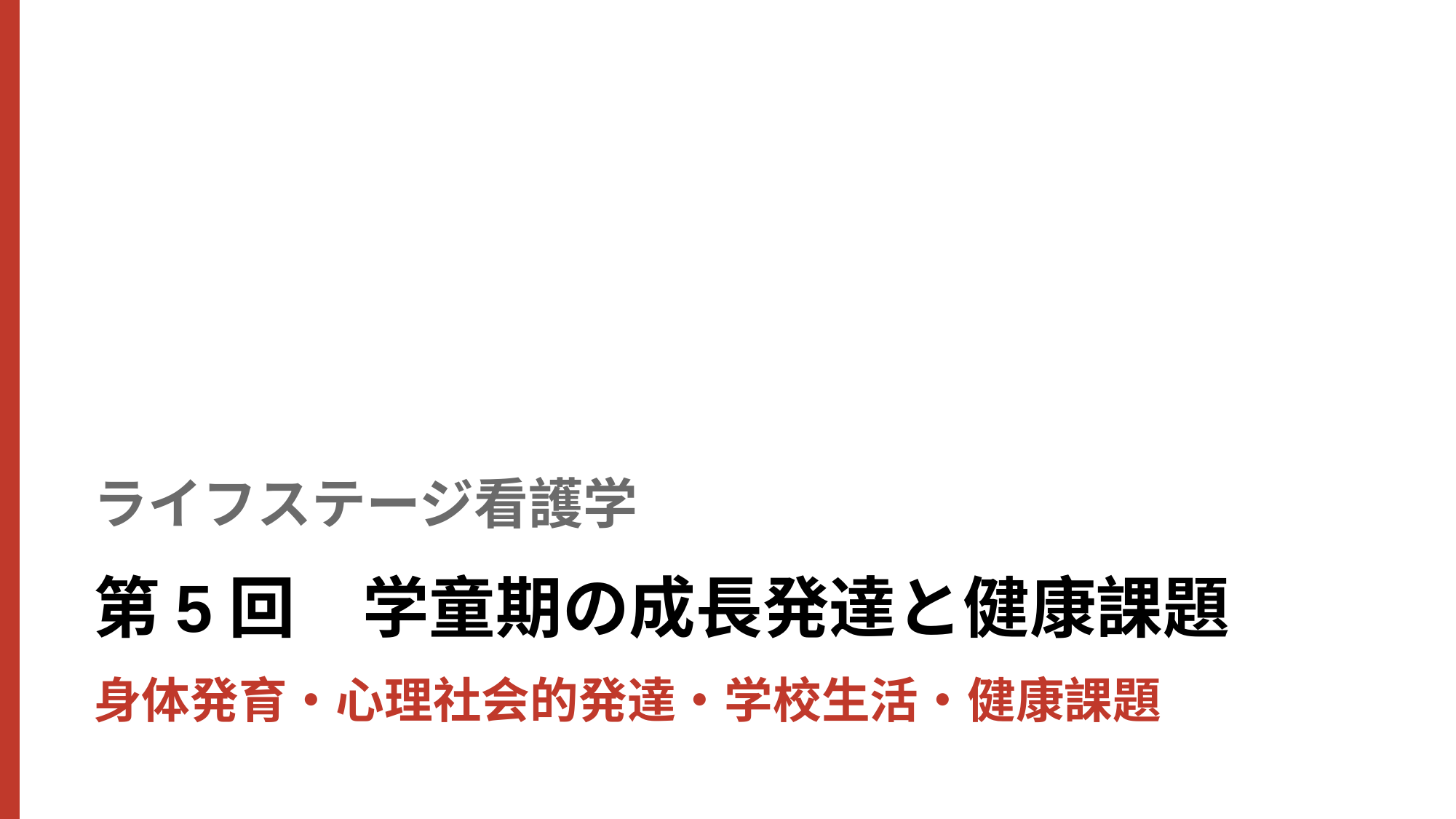

ライフステージ看護学
第5回　学童期の成長発達と健康課題
身体発育・心理社会的発達・学校生活・健康課題